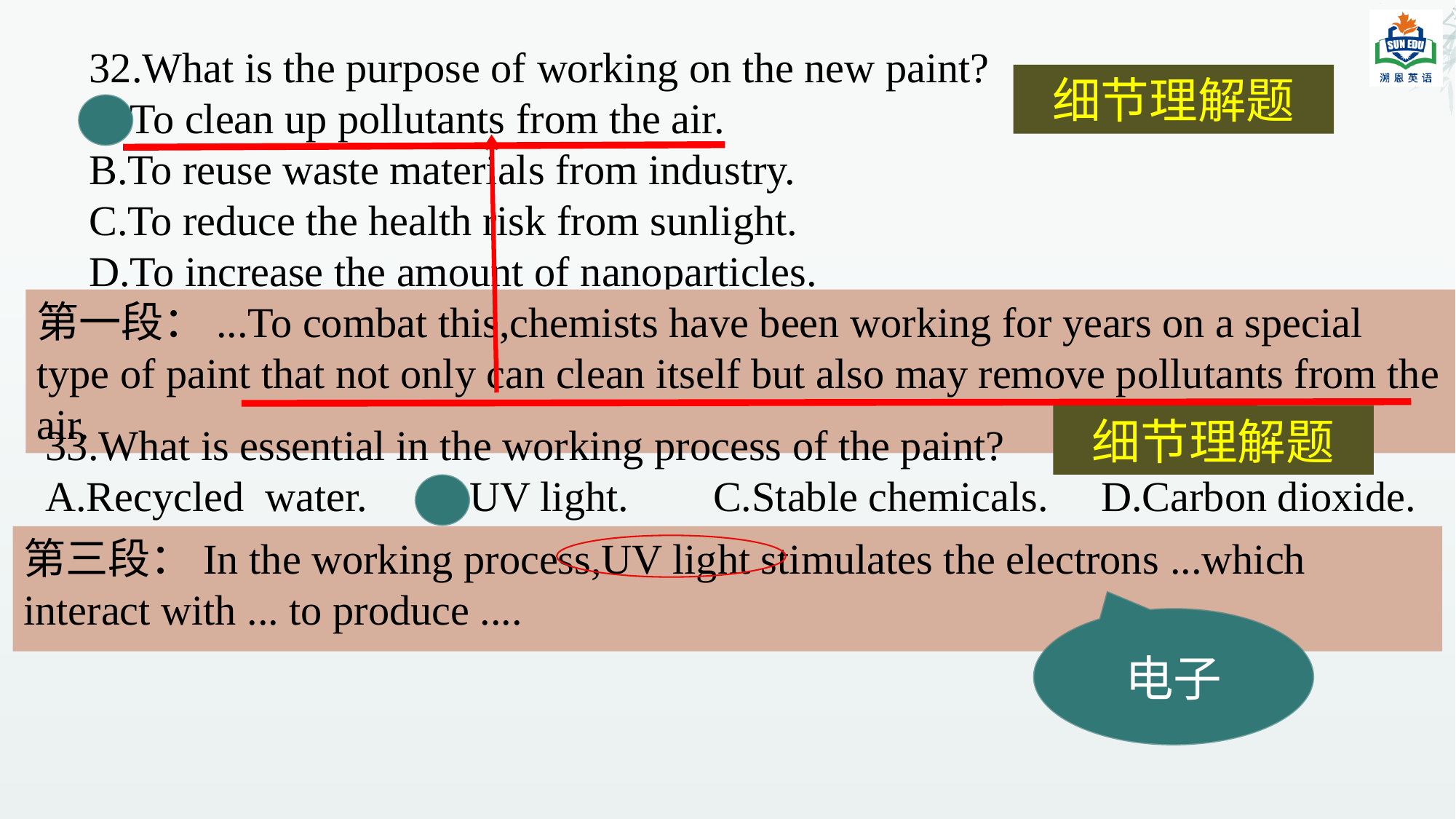

32.What is the purpose of working on the new paint?
A.To clean up pollutants from the air.
B.To reuse waste materials from industry.
C.To reduce the health risk from sunlight.
D.To increase the amount of nanoparticles.
细节理解题

第一段：...To combat this,chemists have been working for years on a special type of paint that not only can clean itself but also may remove pollutants from the air.
细节理解题
33.What is essential in the working process of the paint?
A.Recycled  water.      B.UV light.        C.Stable chemicals.     D.Carbon dioxide.

第三段：In the working process,UV light stimulates the electrons ...which interact with ... to produce ....

电子